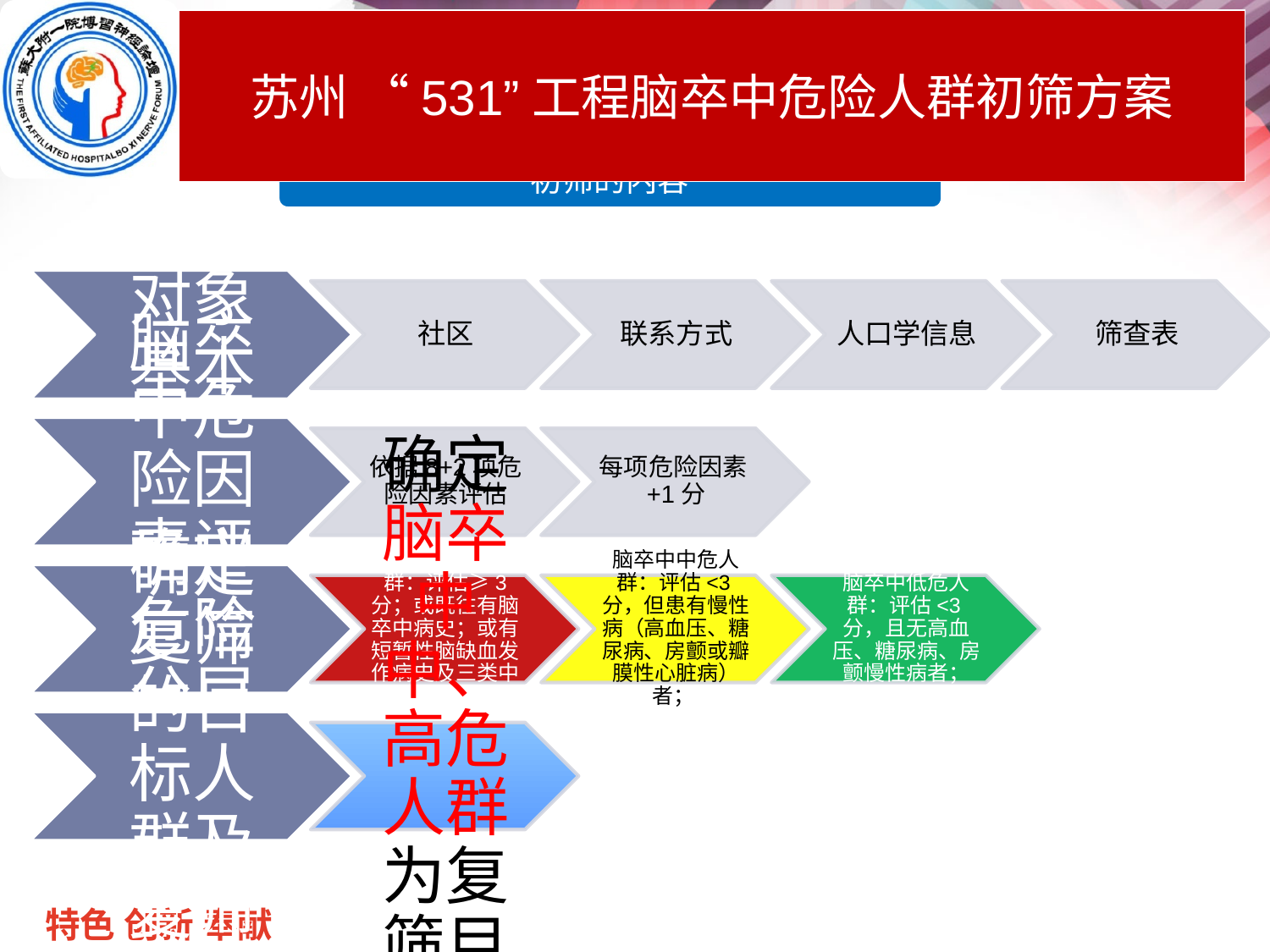

# 苏州 “531”工程脑卒中危险人群初筛方案
初筛的内容
筛查对象基本信息
社区
联系方式
人口学信息
筛查表
脑卒中危险因素评估
依据8+2项危险因素评估
每项危险因素+1分
确定危险分层
脑卒中高危人群：评估≥3 分；或既往有脑卒中病史；或有短暂性脑缺血发作病史及三类中均兼有者；
脑卒中中危人群：评估<3分，但患有慢性病（高血压、糖尿病、房颤或瓣膜性心脏病）者；
脑卒中低危人群：评估<3分，且无高血压、糖尿病、房颤慢性病者；
确定复筛的目标人群及复筛项目
确定脑卒中中、高危人群为复筛目标人群